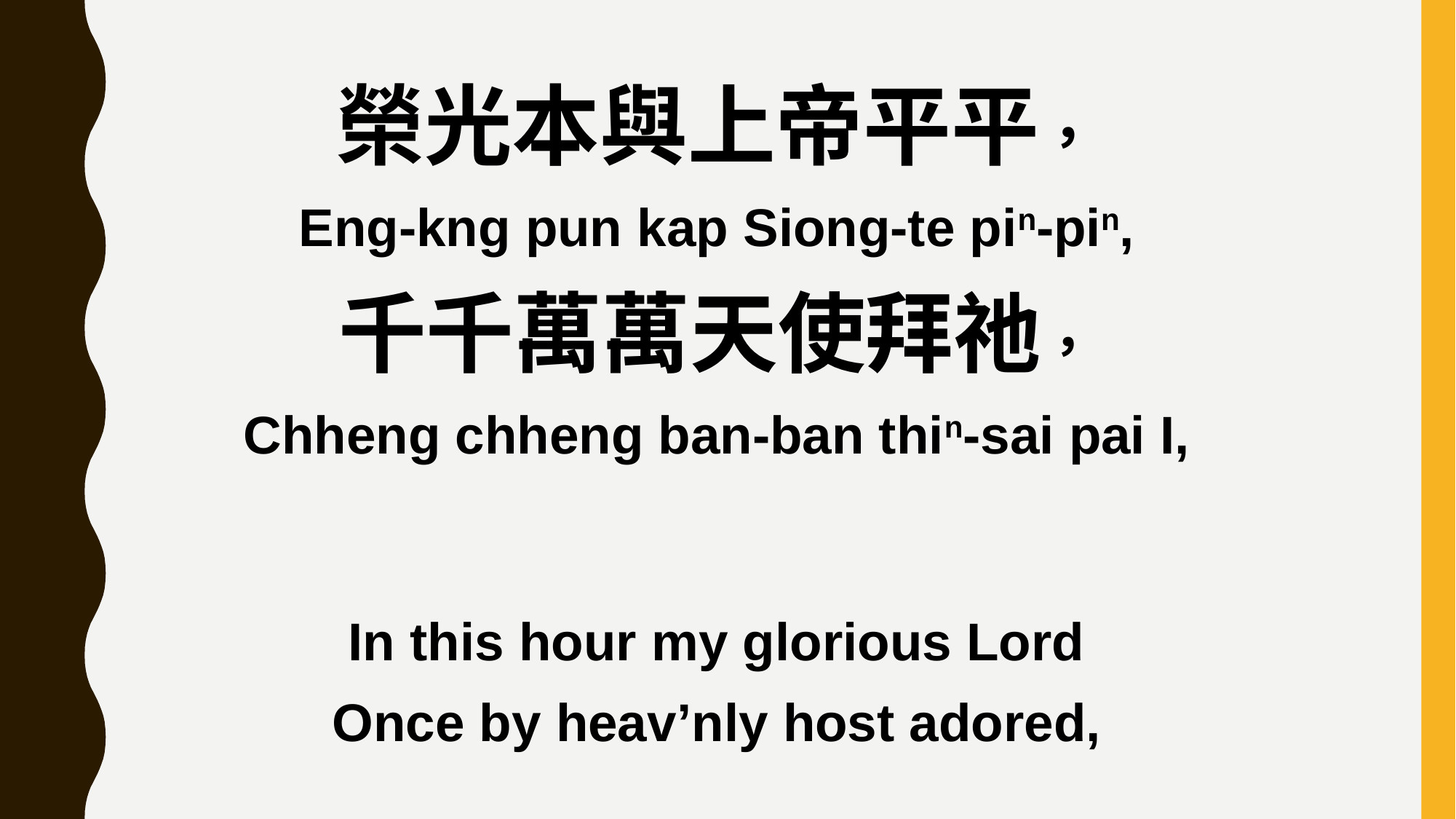

榮光本與上帝平平，
Eng-kng pun kap Siong-te pin-pin,
千千萬萬天使拜祂，
Chheng chheng ban-ban thin-sai pai I,

In this hour my glorious Lord
Once by heav’nly host adored,